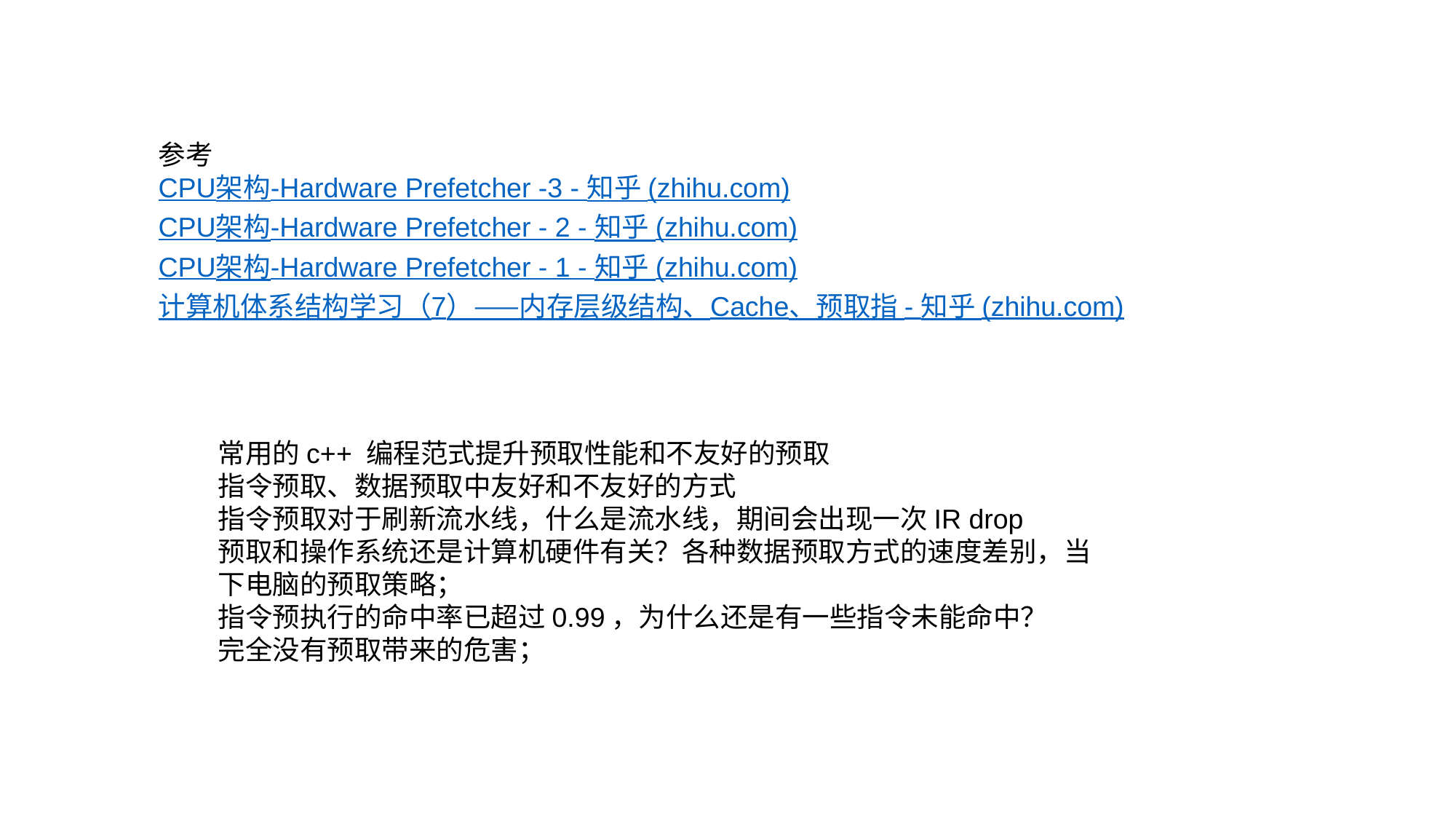

参考
CPU架构-Hardware Prefetcher -3 - 知乎 (zhihu.com)
CPU架构-Hardware Prefetcher - 2 - 知乎 (zhihu.com)
CPU架构-Hardware Prefetcher - 1 - 知乎 (zhihu.com)
计算机体系结构学习（7）——内存层级结构、Cache、预取指 - 知乎 (zhihu.com)
常用的c++ 编程范式提升预取性能和不友好的预取
指令预取、数据预取中友好和不友好的方式
指令预取对于刷新流水线，什么是流水线，期间会出现一次IR drop
预取和操作系统还是计算机硬件有关？各种数据预取方式的速度差别，当下电脑的预取策略；
指令预执行的命中率已超过0.99，为什么还是有一些指令未能命中？
完全没有预取带来的危害；